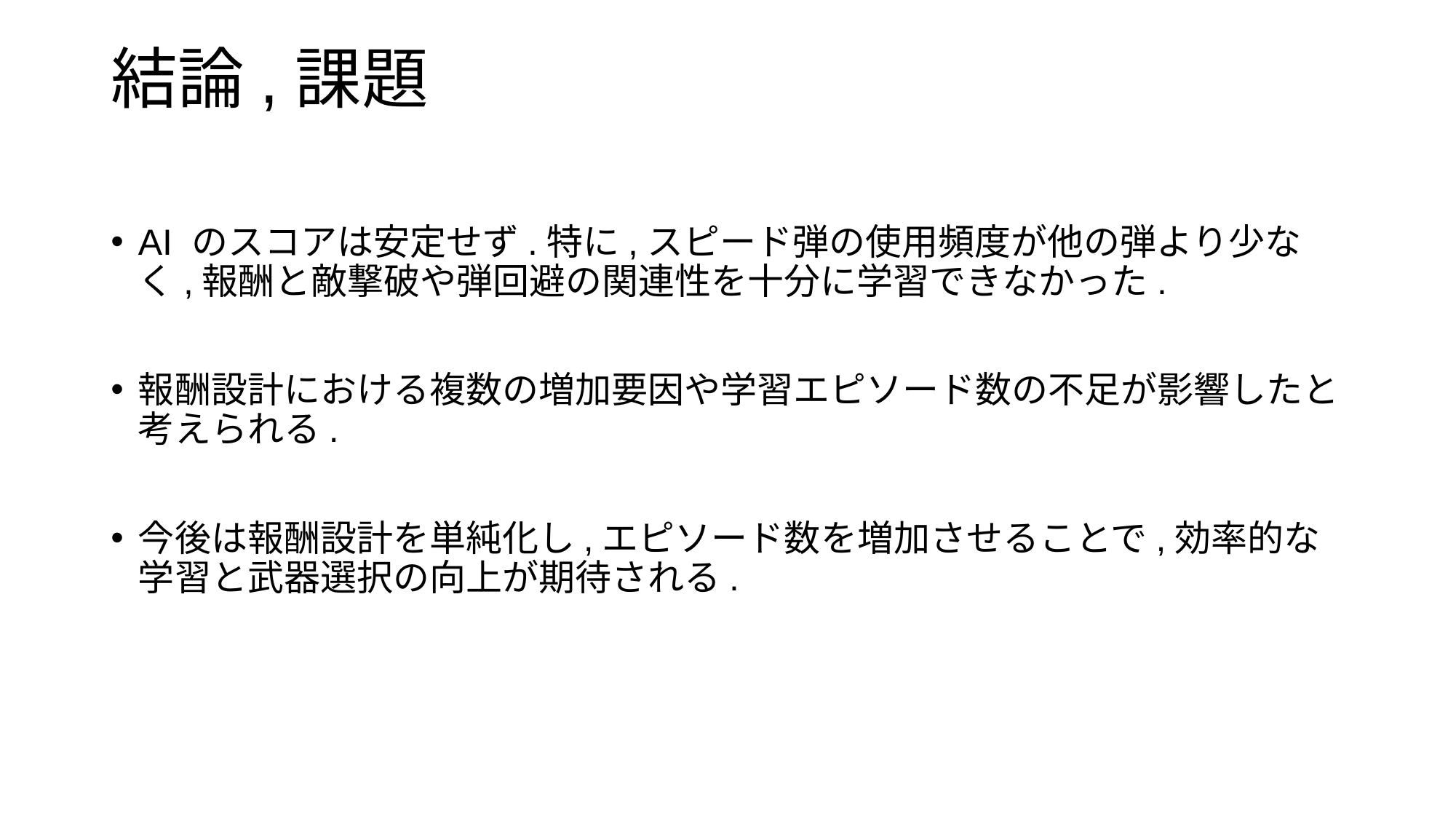

# 結論,課題
AI のスコアは安定せず.特に,スピード弾の使用頻度が他の弾より少なく,報酬と敵撃破や弾回避の関連性を十分に学習できなかった.

報酬設計における複数の増加要因や学習エピソード数の不足が影響したと考えられる.

今後は報酬設計を単純化し,エピソード数を増加させることで,効率的な学習と武器選択の向上が期待される.